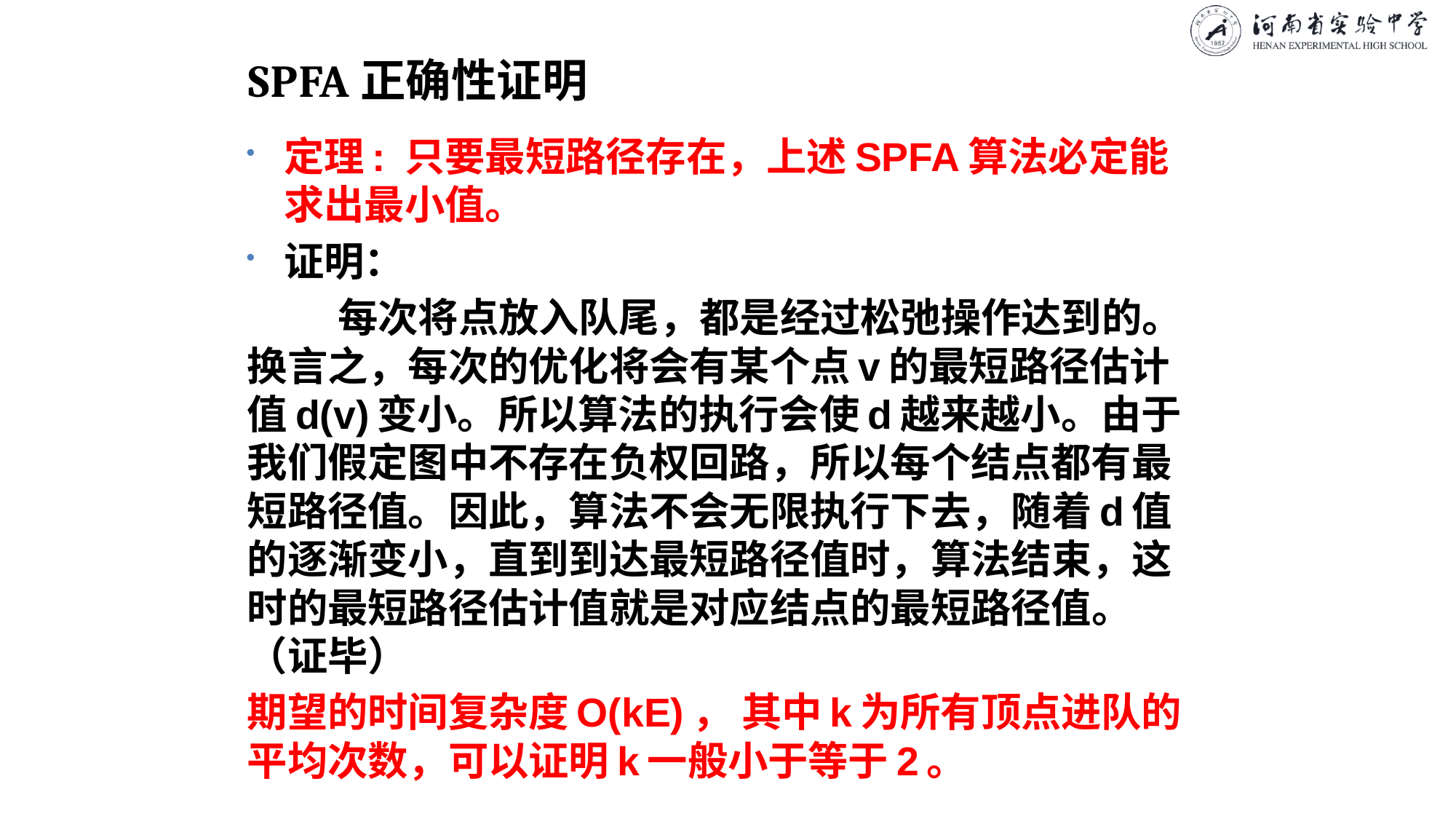

# SPFA正确性证明
定理: 只要最短路径存在，上述SPFA算法必定能求出最小值。
证明：
	每次将点放入队尾，都是经过松弛操作达到的。换言之，每次的优化将会有某个点v的最短路径估计值d(v)变小。所以算法的执行会使d越来越小。由于我们假定图中不存在负权回路，所以每个结点都有最短路径值。因此，算法不会无限执行下去，随着d值的逐渐变小，直到到达最短路径值时，算法结束，这时的最短路径估计值就是对应结点的最短路径值。（证毕）
期望的时间复杂度O(kE)， 其中k为所有顶点进队的平均次数，可以证明k一般小于等于2。